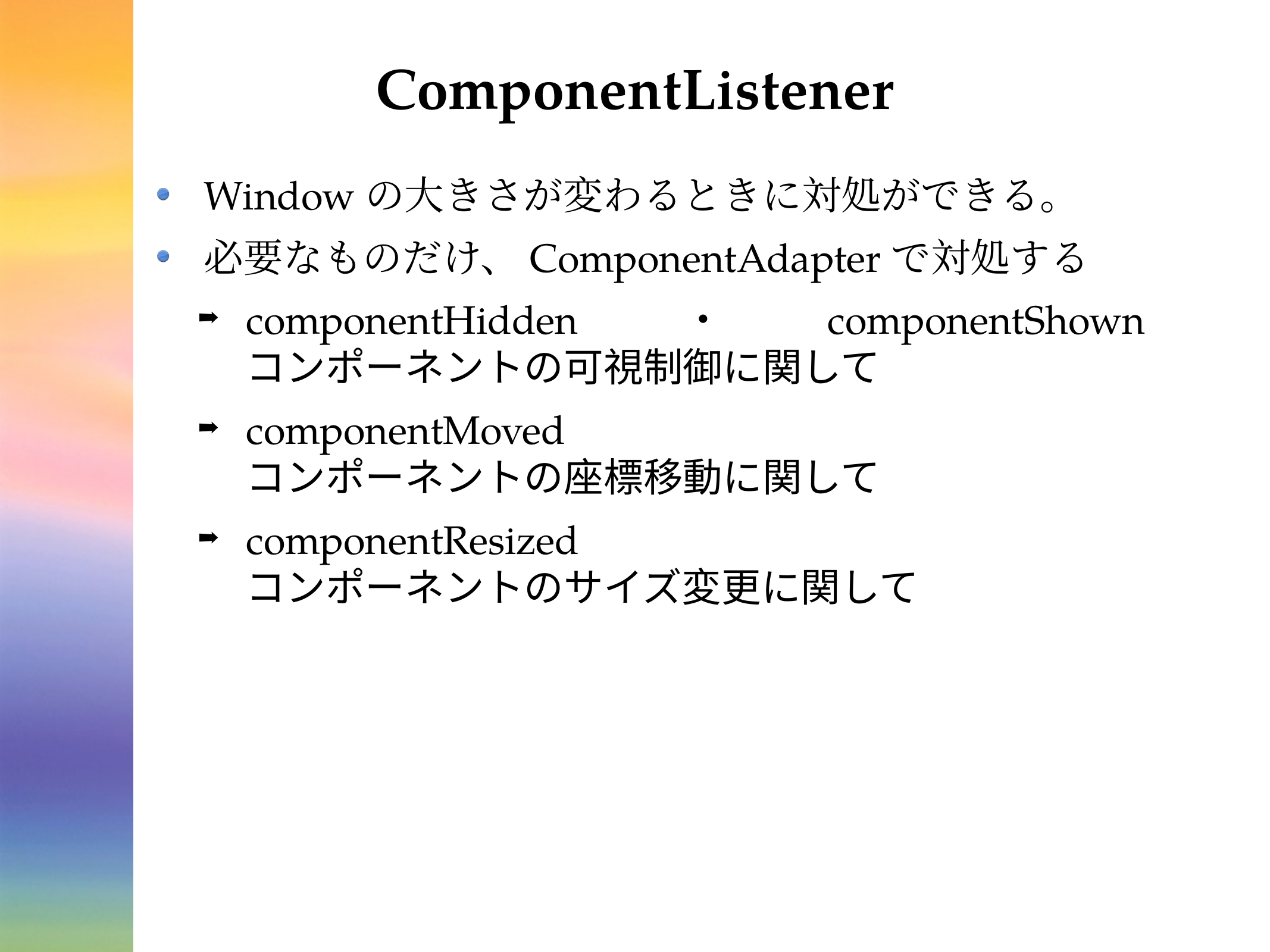

# ComponentListener
Windowの大きさが変わるときに対処ができる。
必要なものだけ、ComponentAdapterで対処する
componentHidden・componentShown
コンポーネントの可視制御に関して
componentMoved
コンポーネントの座標移動に関して
componentResized
コンポーネントのサイズ変更に関して